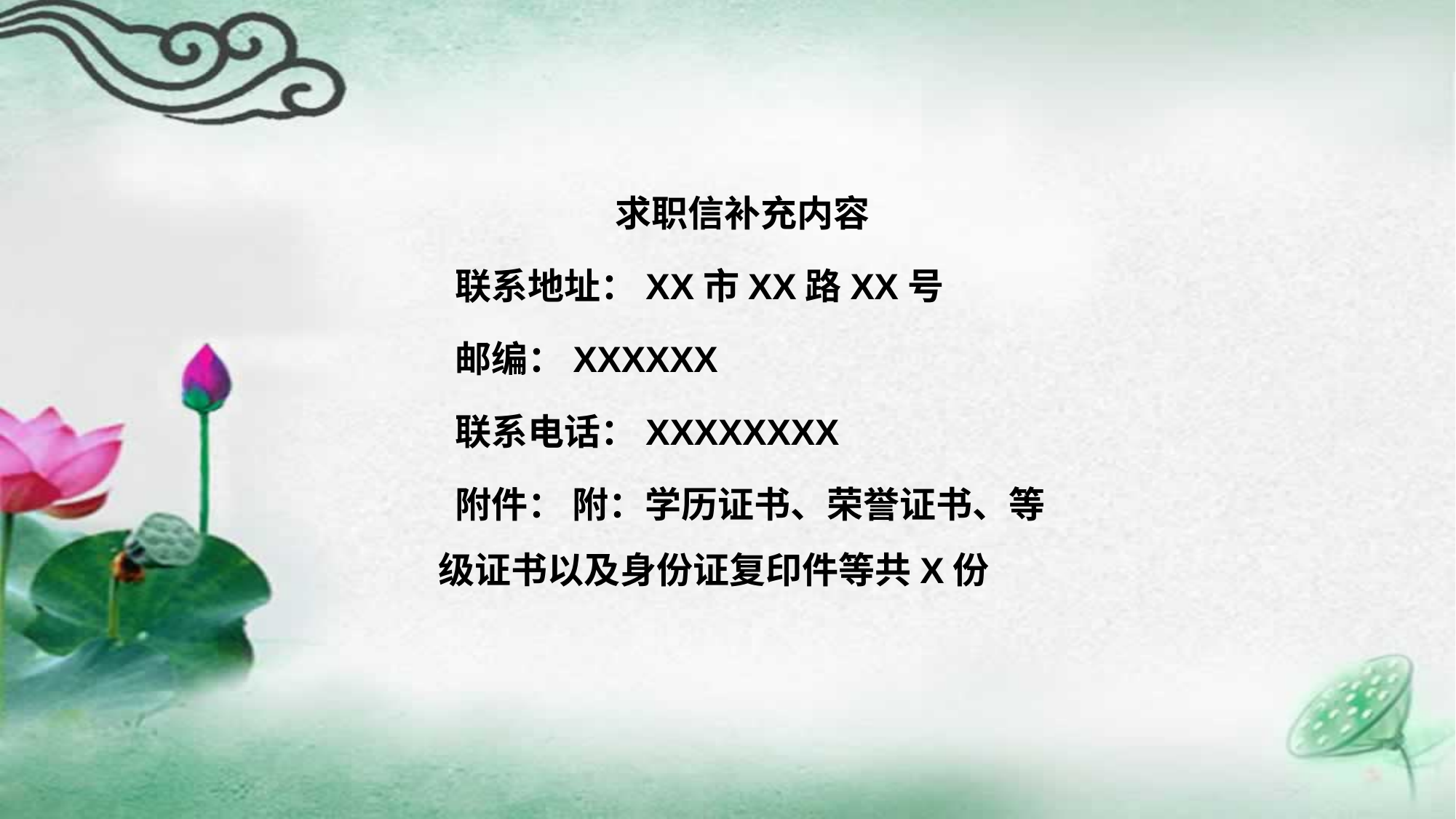

求职信补充内容
 联系地址：XX市XX路XX号
 邮编：XXXXXX
 联系电话：XXXXXXXX
 附件： 附：学历证书、荣誉证书、等级证书以及身份证复印件等共X份